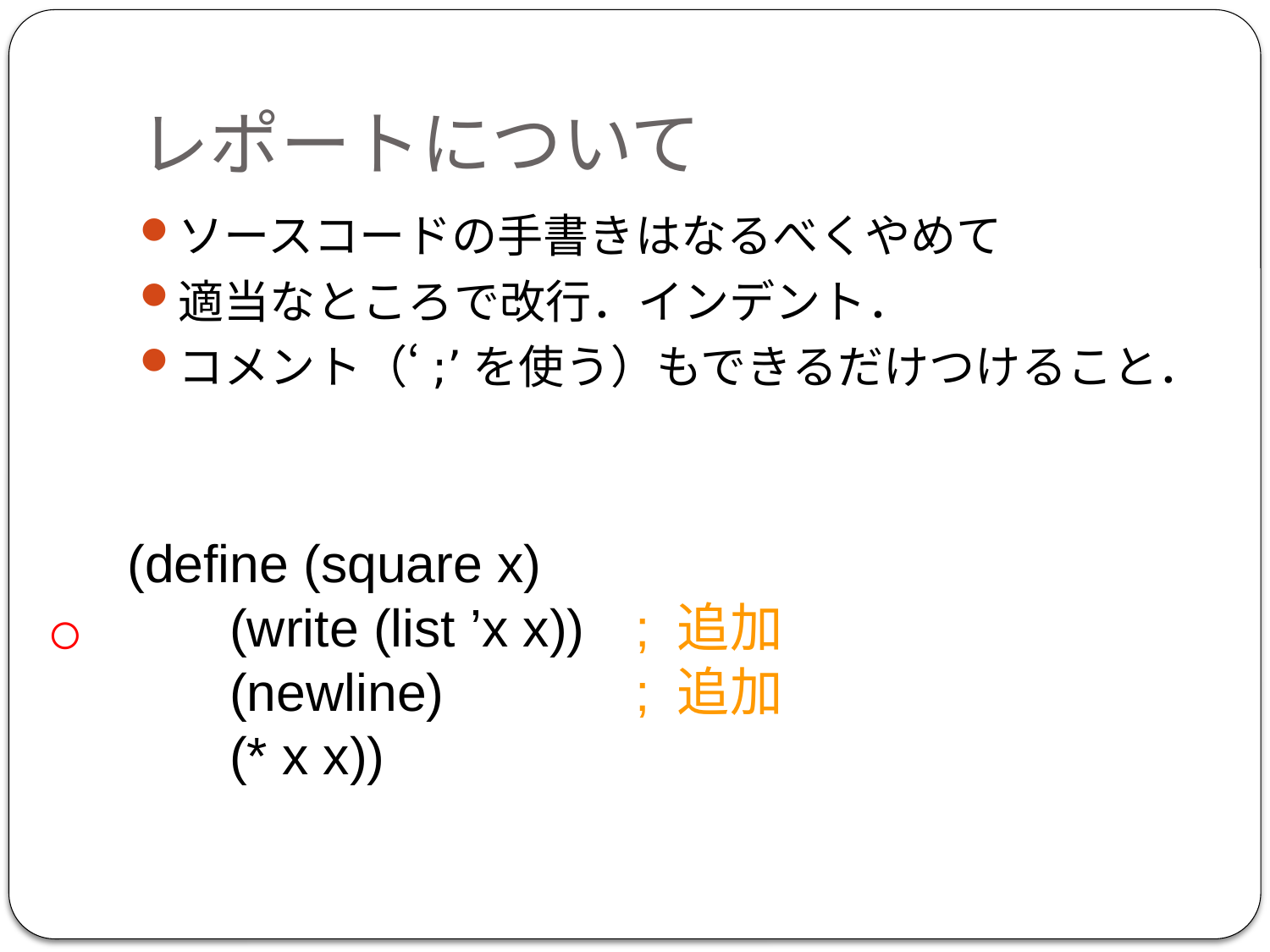

# レポートについて
ソースコードの手書きはなるべくやめて
適当なところで改行．インデント．
コメント（‘;’を使う）もできるだけつけること．

○
(define (square x)
       (write (list ’x x))	; 追加
       (newline)        	; 追加
       (* x x))